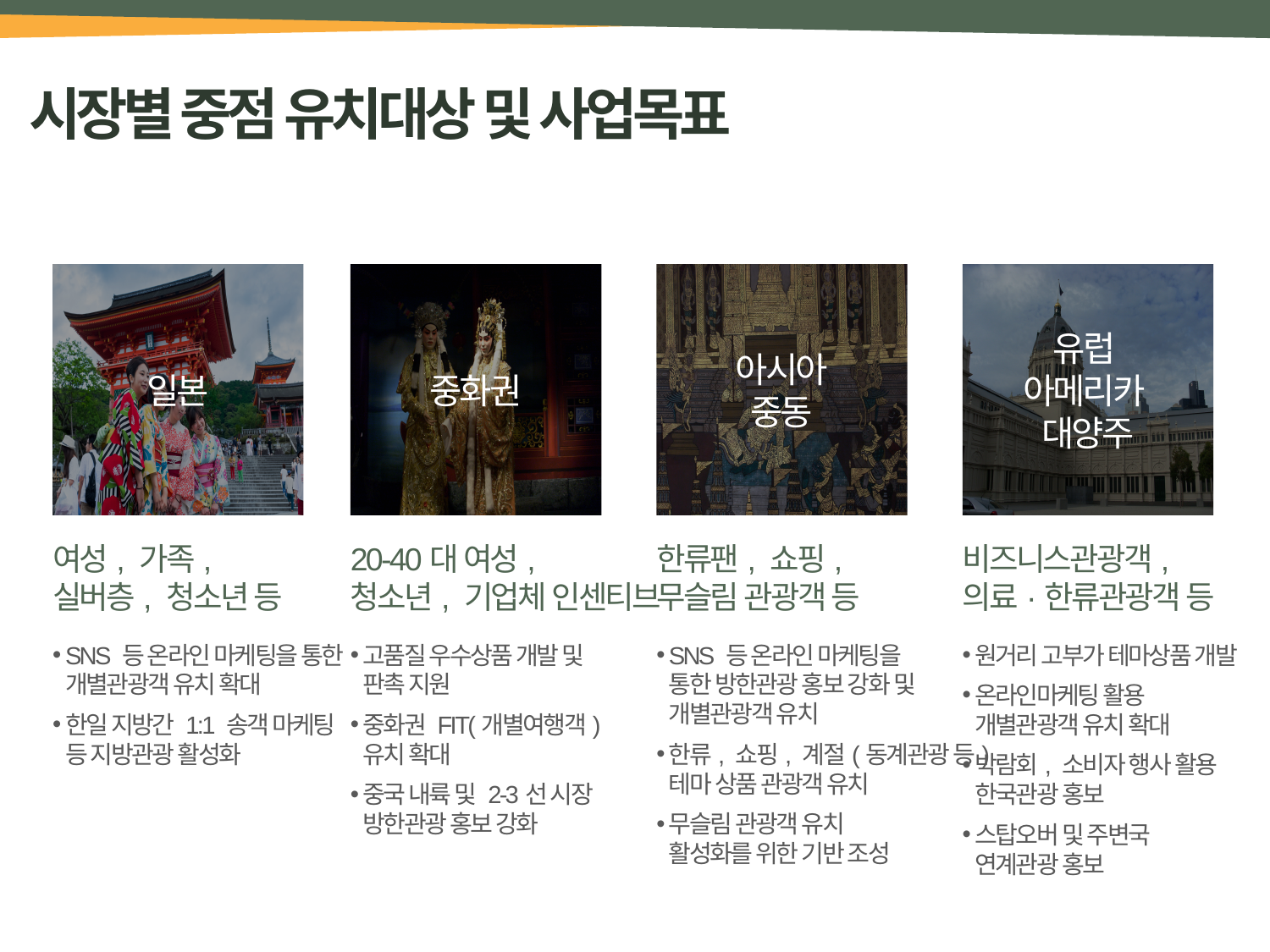

시장별 중점 유치대상 및 사업목표
일본
중화권
아시아
중동
유럽
아메리카
대양주
여성, 가족,
실버층, 청소년 등
20-40대 여성,
청소년, 기업체 인센티브
한류팬, 쇼핑,
무슬림 관광객 등
비즈니스관광객,
의료·한류관광객 등
SNS 등 온라인 마케팅을 통한
개별관광객 유치 확대
한일 지방간 1:1 송객 마케팅
등 지방관광 활성화
고품질 우수상품 개발 및
판촉 지원
중화권 FIT(개별여행객)
유치 확대
중국 내륙 및 2-3선 시장
방한관광 홍보 강화
SNS 등 온라인 마케팅을
통한 방한관광 홍보 강화 및
개별관광객 유치
한류, 쇼핑, 계절(동계관광 등)
테마 상품 관광객 유치
무슬림 관광객 유치
활성화를 위한 기반 조성
원거리 고부가 테마상품 개발
온라인마케팅 활용
개별관광객 유치 확대
박람회, 소비자 행사 활용
한국관광 홍보
스탑오버 및 주변국
연계관광 홍보